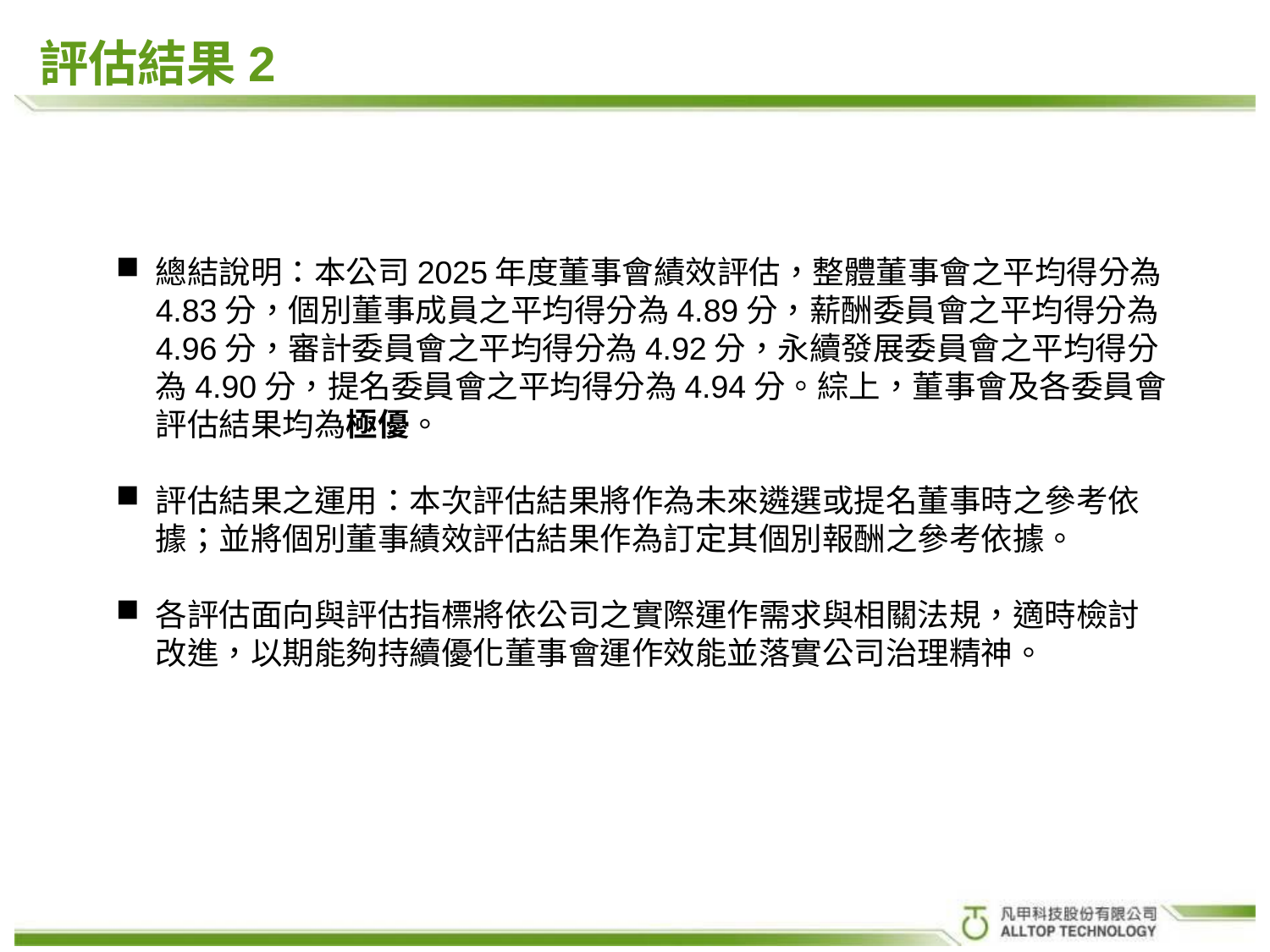

評估結果2
總結說明：本公司2025年度董事會績效評估，整體董事會之平均得分為4.83分，個別董事成員之平均得分為4.89分，薪酬委員會之平均得分為4.96分，審計委員會之平均得分為4.92分，永續發展委員會之平均得分為4.90分，提名委員會之平均得分為4.94分。綜上，董事會及各委員會評估結果均為極優。

評估結果之運用：本次評估結果將作為未來遴選或提名董事時之參考依據；並將個別董事績效評估結果作為訂定其個別報酬之參考依據。

各評估面向與評估指標將依公司之實際運作需求與相關法規，適時檢討改進，以期能夠持續優化董事會運作效能並落實公司治理精神。